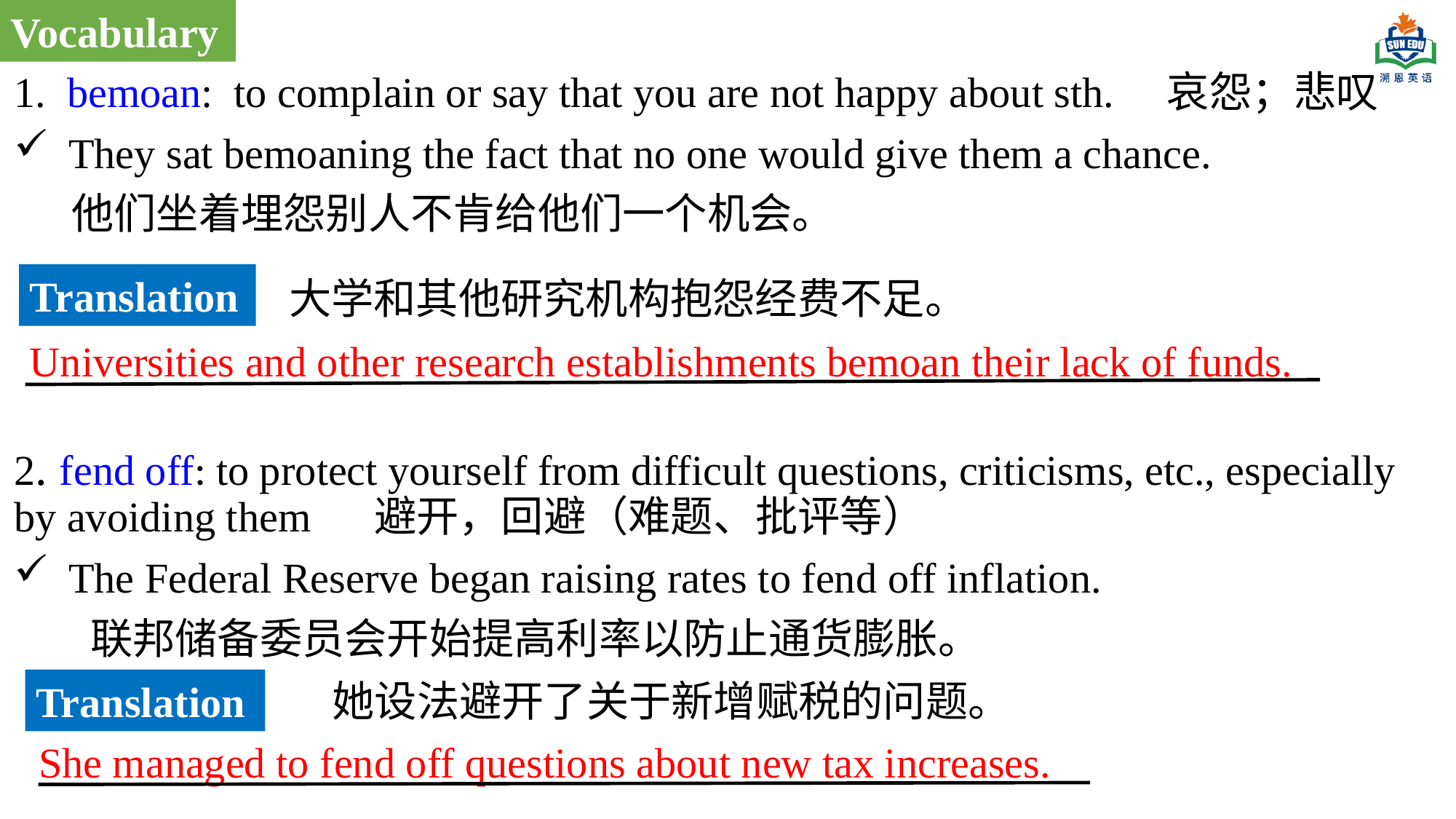

Vocabulary
1.  bemoan:  to complain or say that you are not happy about sth.    哀怨；悲叹
They sat bemoaning the fact that no one would give them a chance.
     他们坐着埋怨别人不肯给他们一个机会。

2. fend off: to protect yourself from difficult questions, criticisms, etc., especially by avoiding them     避开，回避（难题、批评等）
The Federal Reserve began raising rates to fend off inflation.
       联邦储备委员会开始提高利率以防止通货膨胀。
Translation
大学和其他研究机构抱怨经费不足。
Universities and other research establishments bemoan their lack of funds.
 她设法避开了关于新增赋税的问题。
Translation
She managed to fend off questions about new tax increases.